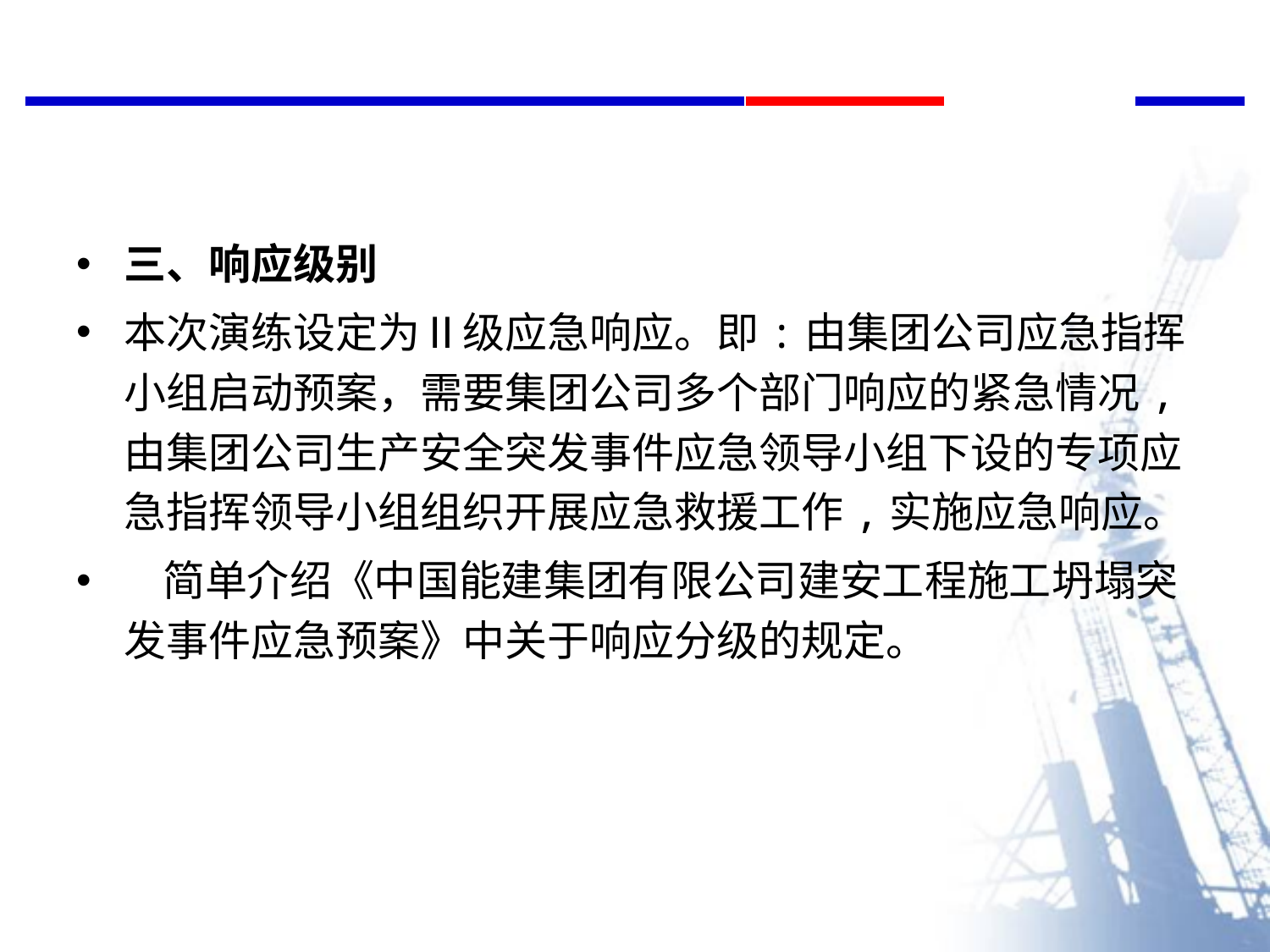

三、响应级别
本次演练设定为Ⅱ级应急响应。即:由集团公司应急指挥小组启动预案，需要集团公司多个部门响应的紧急情况, 由集团公司生产安全突发事件应急领导小组下设的专项应急指挥领导小组组织开展应急救援工作,实施应急响应。
   简单介绍《中国能建集团有限公司建安工程施工坍塌突发事件应急预案》中关于响应分级的规定。